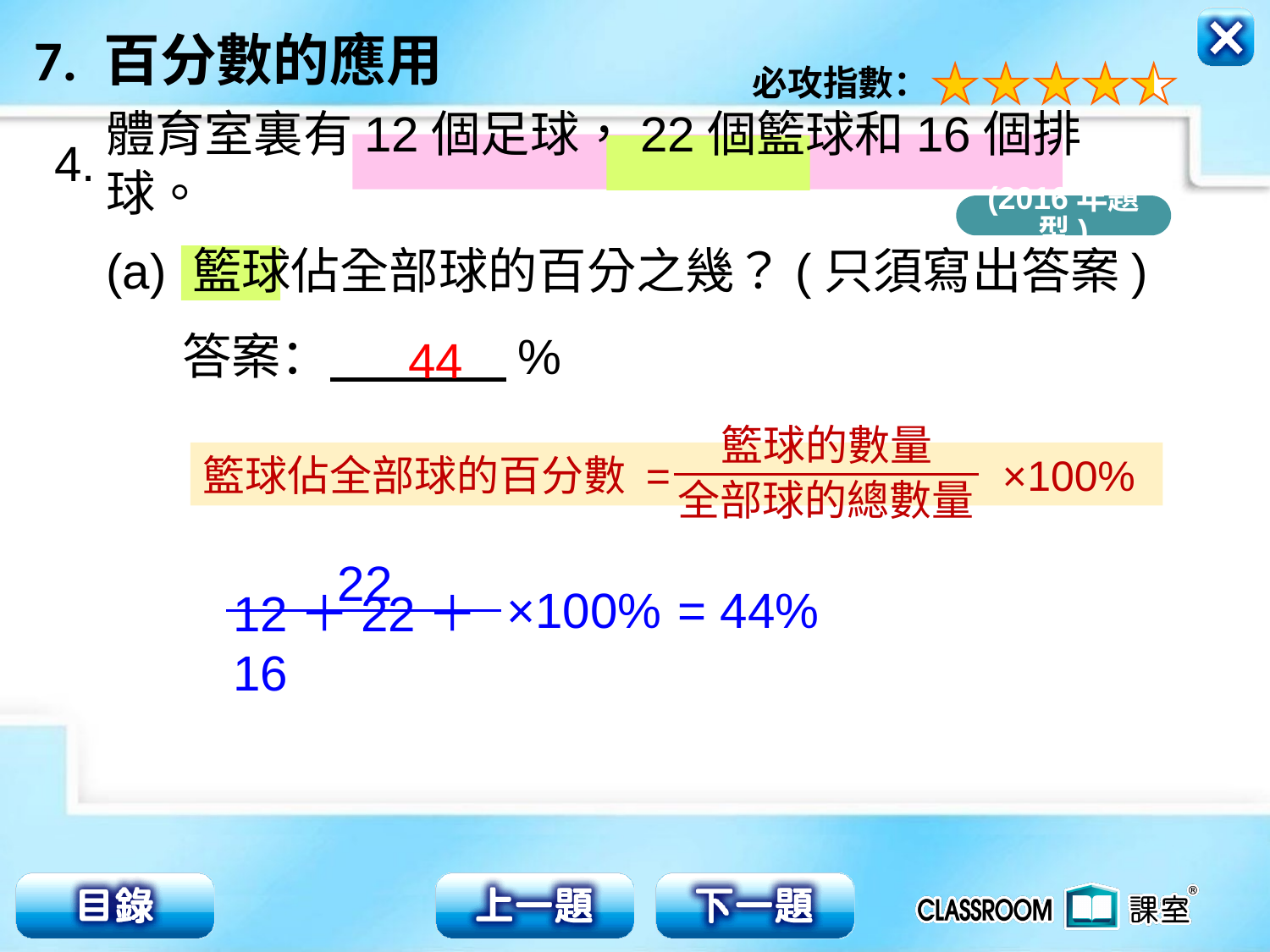

4.
體育室裏有12個足球，22個籃球和16個排球。

(2016年題型)
(a) 籃球佔全部球的百分之幾？(只須寫出答案)

答案：                %
44
籃球的數量
全部球的總數量
籃球佔全部球的百分數 =                            ×100%
22
×100%
= 44%
12＋22＋16